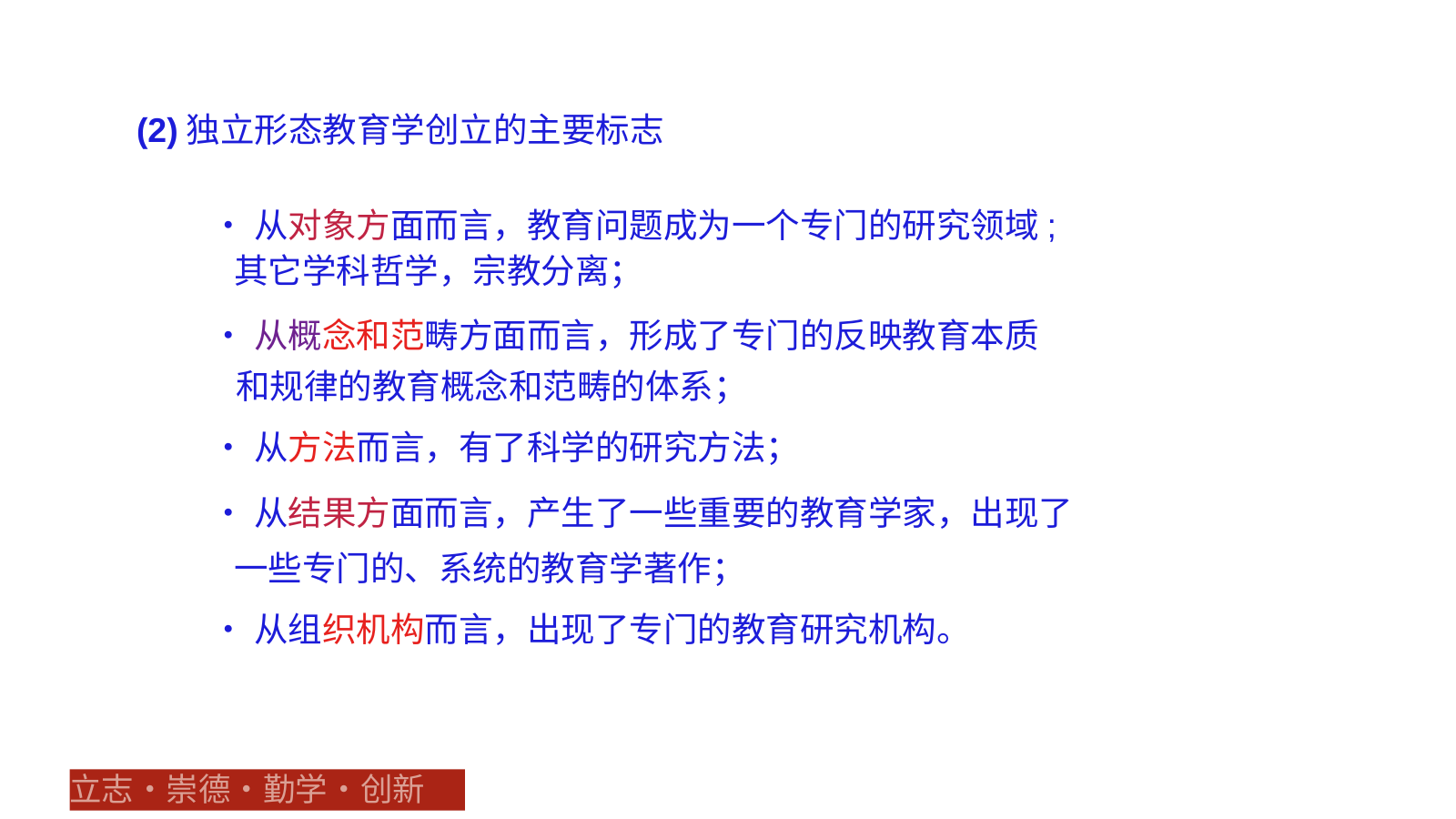

(2)独立形态教育学创立的主要标志
•从对象方面而言，教育问题成为一个专门的研究领域; 其它学科哲学，宗教分离；
•从概念和范畴方面而言，形成了专门的反映教育本质
和规律的教育概念和范畴的体系；
•从方法而言，有了科学的研究方法；
•从结果方面而言，产生了一些重要的教育学家，出现了 一些专门的、系统的教育学著作；
•从组织机构而言，出现了专门的教育研究机构。
立志•崇德•勤学•创新